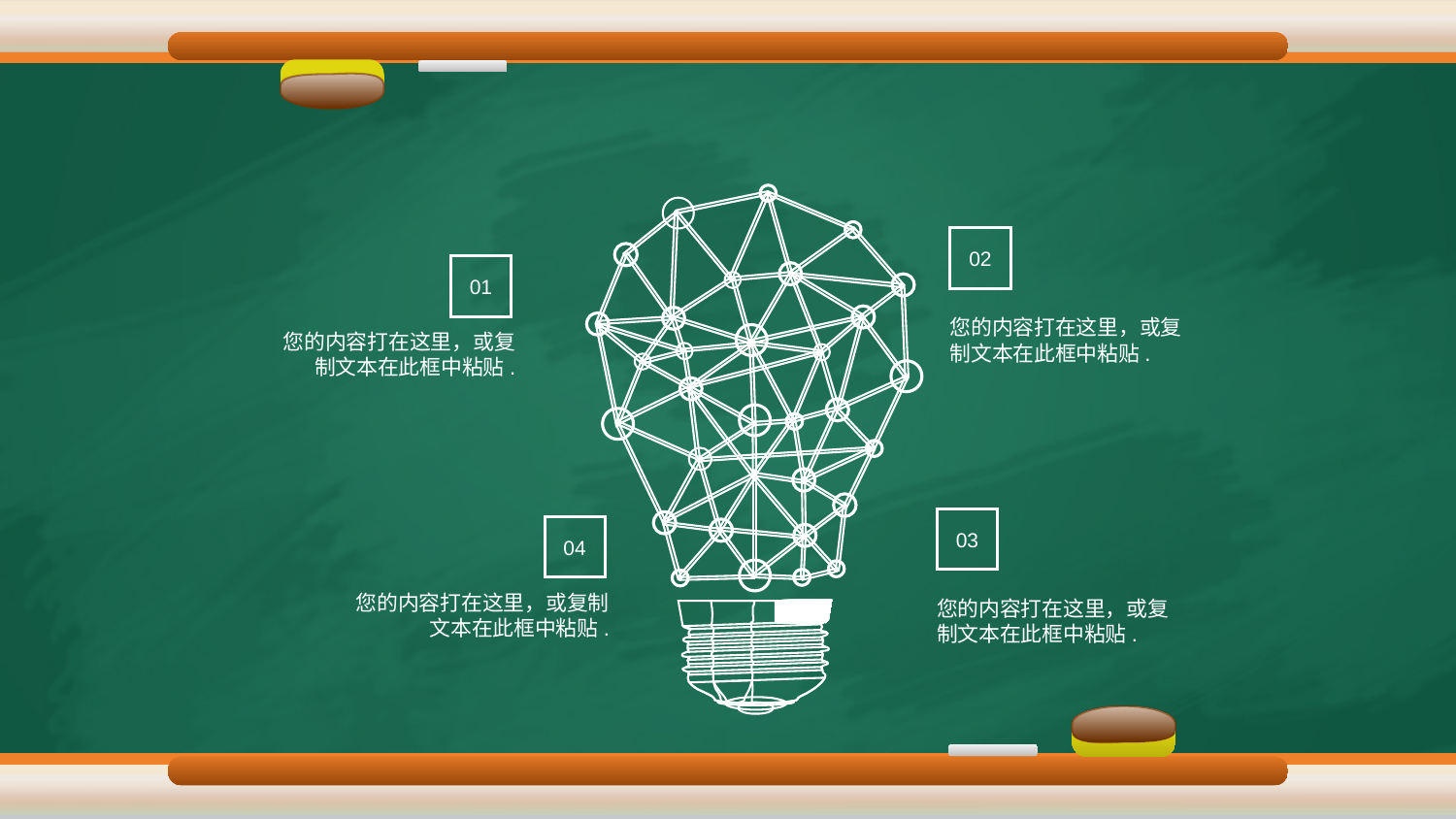

02
您的内容打在这里，或复
制文本在此框中粘贴.

01
您的内容打在这里，或复制文本在此框中粘贴.

03
您的内容打在这里，或复
制文本在此框中粘贴.

04
您的内容打在这里，或复制文本在此框中粘贴.